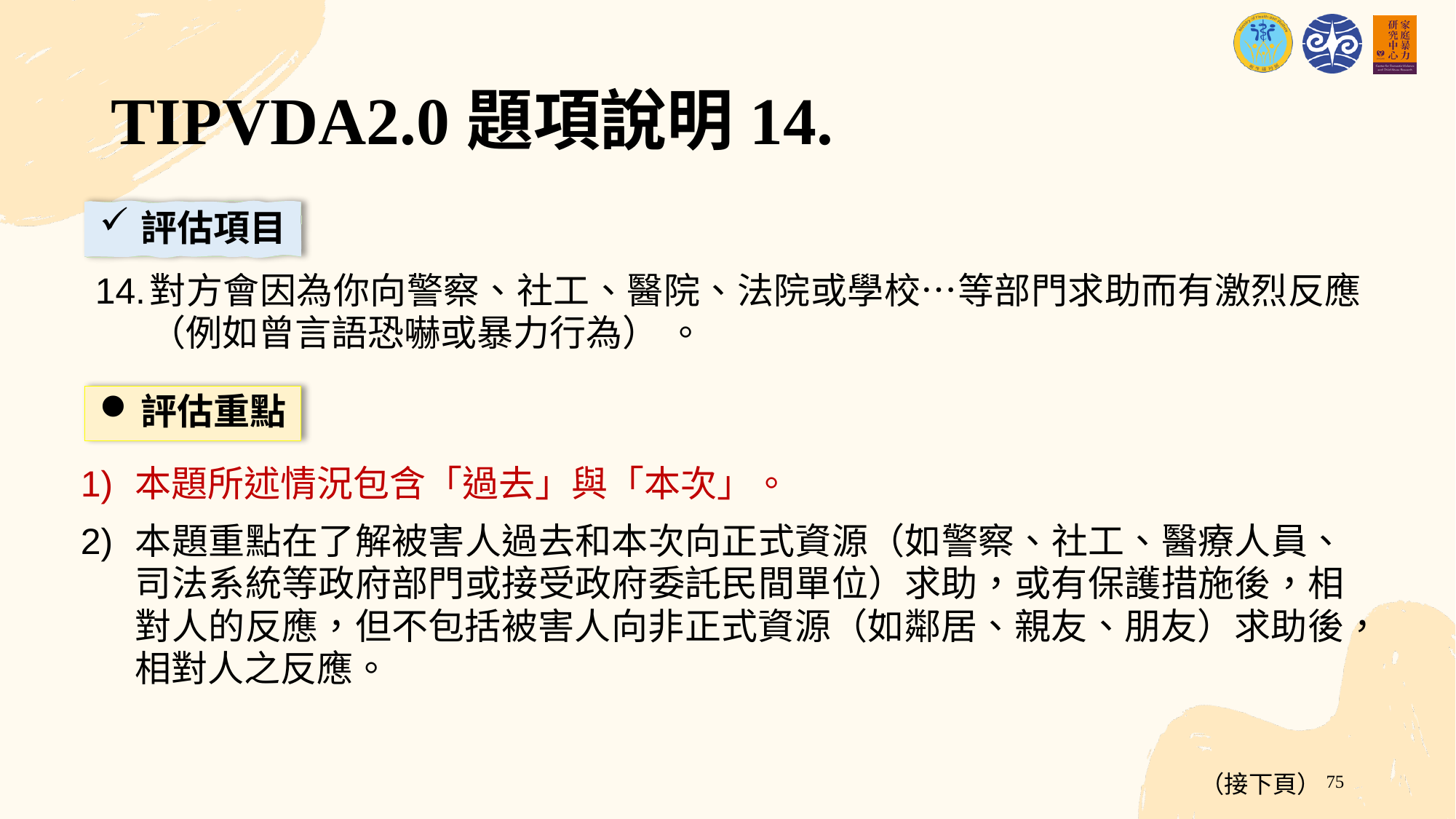

# TIPVDA2.0題項說明14.
評估項目
對方會因為你向警察、社工、醫院、法院或學校…等部門求助而有激烈反應（例如曾言語恐嚇或暴力行為） 。
評估重點
本題所述情況包含「過去」與「本次」。
本題重點在了解被害人過去和本次向正式資源（如警察、社工、醫療人員、司法系統等政府部門或接受政府委託民間單位）求助，或有保護措施後，相對人的反應，但不包括被害人向非正式資源（如鄰居、親友、朋友）求助後，相對人之反應。
 （接下頁）
75